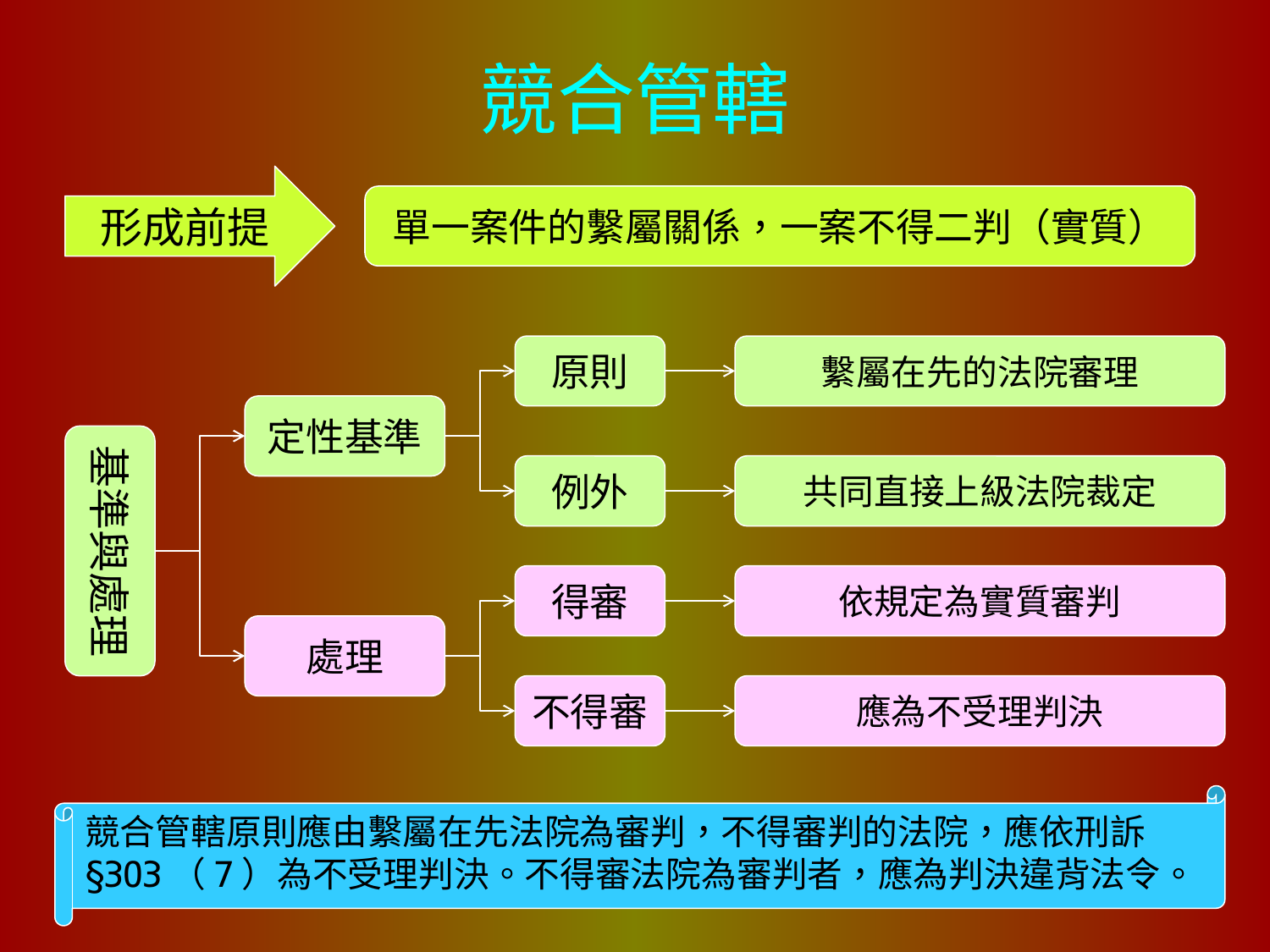

# 競合管轄
形成前提
單一案件的繫屬關係，一案不得二判（實質）
原則
繫屬在先的法院審理
定性基準
基準與處理
例外
共同直接上級法院裁定
得審
依規定為實質審判
處理
不得審
應為不受理判決
競合管轄原則應由繫屬在先法院為審判，不得審判的法院，應依刑訴§303（7）為不受理判決。不得審法院為審判者，應為判決違背法令。